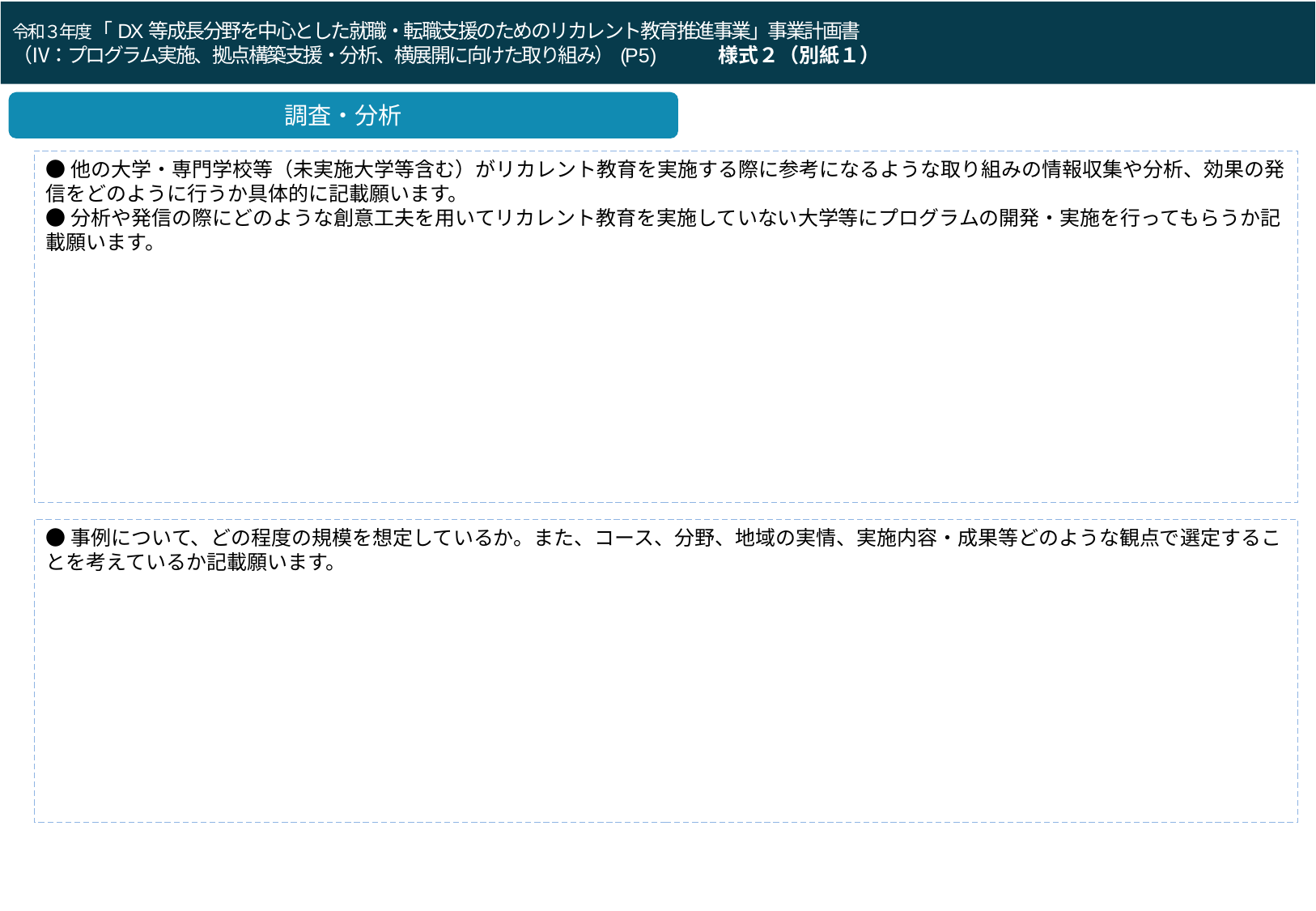

令和３年度「DX等成長分野を中心とした就職・転職支援のためのリカレント教育推進事業」事業計画書
（Ⅳ：プログラム実施、拠点構築支援・分析、横展開に向けた取り組み）(P5)　　　様式２（別紙１）
令和３年度「DX等成長分野を中心とした就職・転職支援のためのリカレント教育推進事業」企画提案書（Ⅰ：DXリテラシー）(P5)
調査・分析
●他の大学・専門学校等（未実施大学等含む）がリカレント教育を実施する際に参考になるような取り組みの情報収集や分析、効果の発信をどのように行うか具体的に記載願います。
●分析や発信の際にどのような創意工夫を用いてリカレント教育を実施していない大学等にプログラムの開発・実施を行ってもらうか記載願います。

●事例について、どの程度の規模を想定しているか。また、コース、分野、地域の実情、実施内容・成果等どのような観点で選定することを考えているか記載願います。